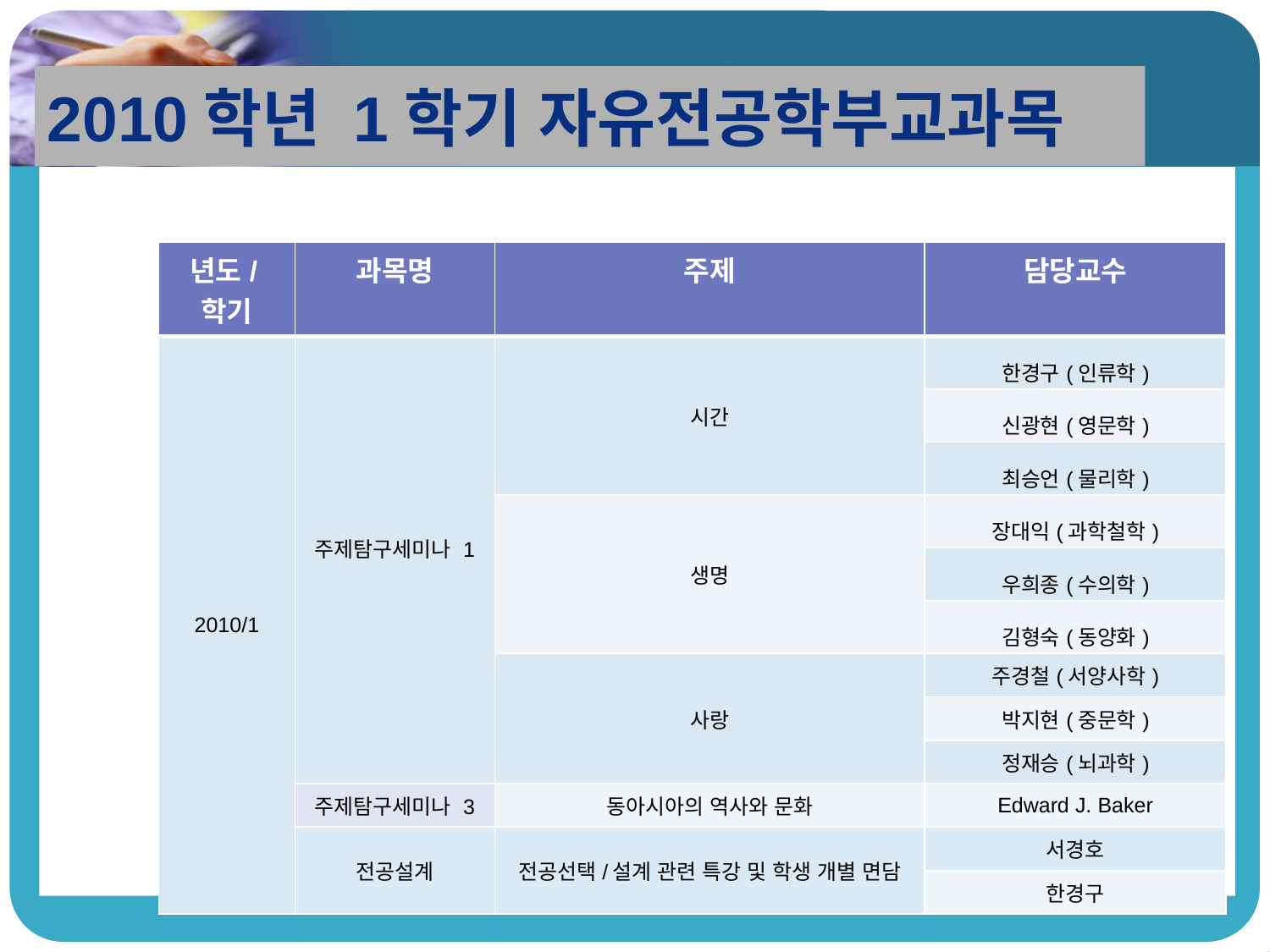

2010학년 1학기 자유전공학부교과목
| 년도/학기 | 과목명 | 주제 | 담당교수 |
| --- | --- | --- | --- |
| 2010/1 | 주제탐구세미나 1 | 시간 | 한경구(인류학) |
|  |  |  | 신광현(영문학) |
|  |  |  | 최승언(물리학) |
|  |  | 생명 | 장대익(과학철학) |
|  |  |  | 우희종(수의학) |
|  |  |  | 김형숙(동양화) |
|  |  | 사랑 | 주경철(서양사학) |
|  |  |  | 박지현(중문학) |
|  |  |  | 정재승(뇌과학) |
|  | 주제탐구세미나 3 | 동아시아의 역사와 문화 | Edward J. Baker |
|  | 전공설계 | 전공선택/설계 관련 특강 및 학생 개별 면담 | 서경호 |
|  |  |  | 한경구 |